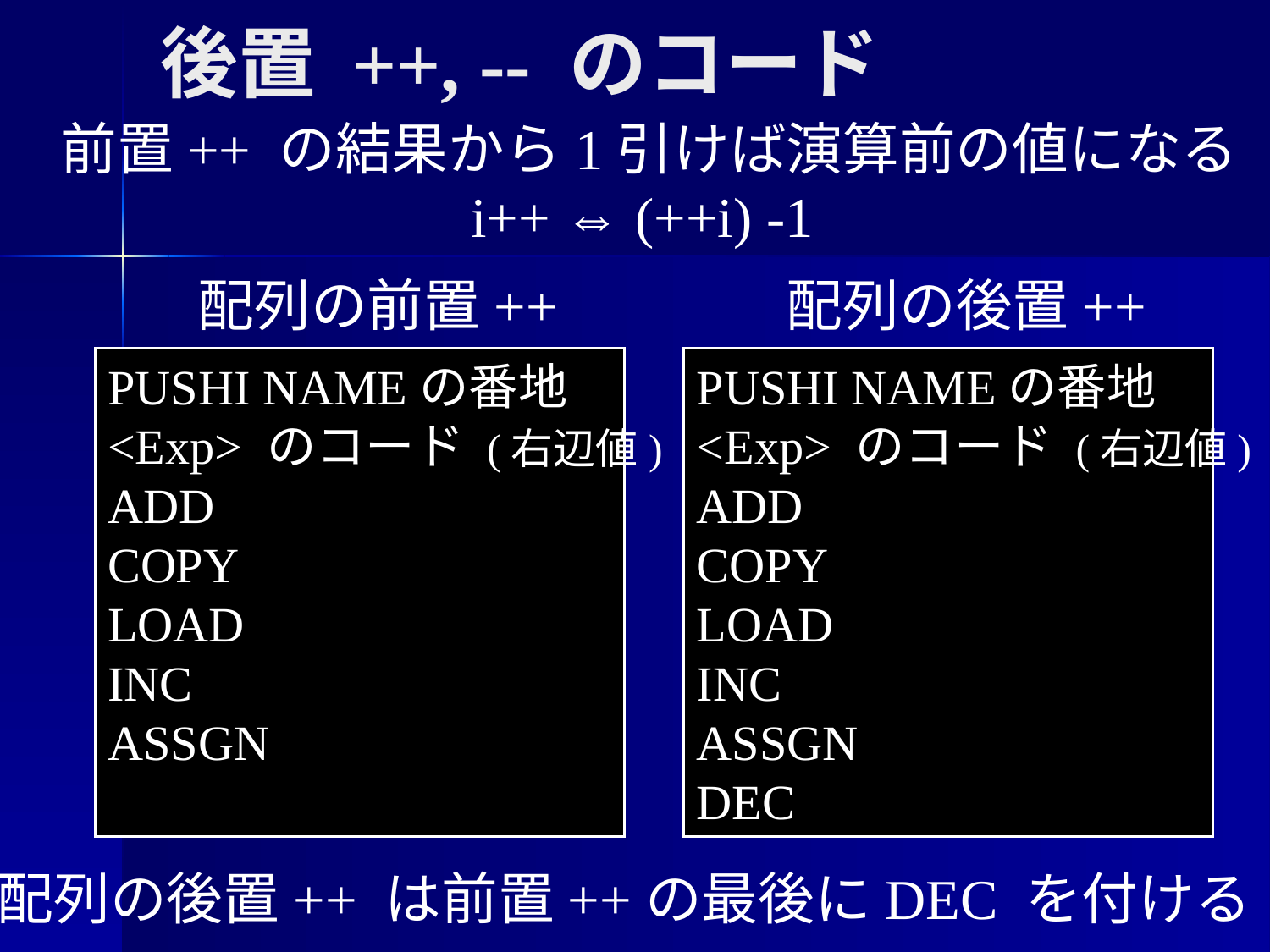

後置 ++, -- のコード
前置++ の結果から1引けば演算前の値になる
i++ ⇔ (++i) -1
配列の前置++
配列の後置++
PUSHI NAMEの番地
<Exp> のコード (右辺値)
ADD
COPY
LOAD
INC
ASSGN

PUSHI NAMEの番地
<Exp> のコード (右辺値)
ADD
COPY
LOAD
INC
ASSGN
DEC
配列の後置++ は前置++の最後にDEC を付ける